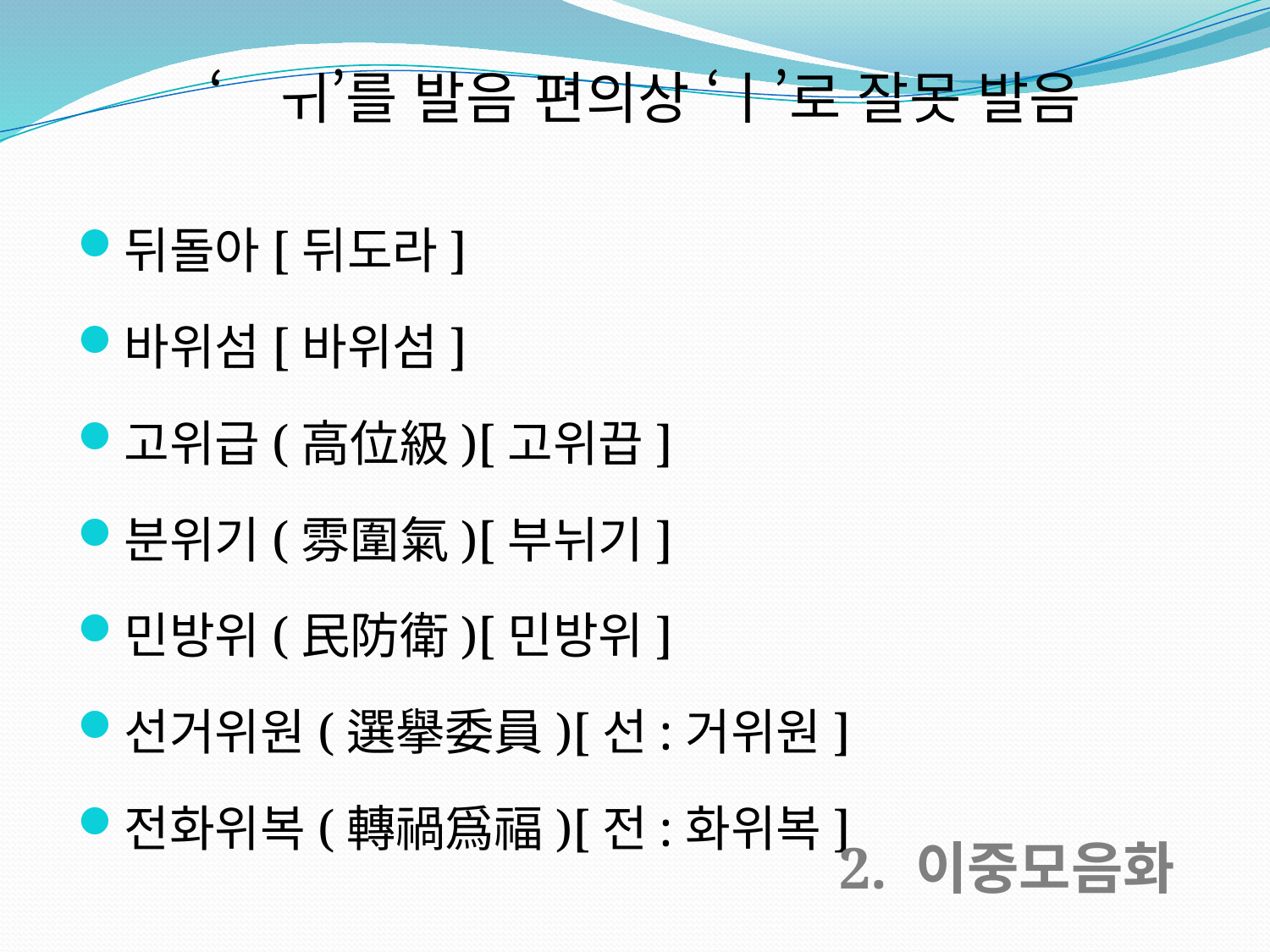

‘ㅟ’를 발음 편의상 ‘ㅣ’로 잘못 발음
뒤돌아[뒤도라]
바위섬[바위섬]
고위급(高位級)[고위끕]
분위기(雰圍氣)[부뉘기]
민방위(民防衛)[민방위]
선거위원(選擧委員)[선:거위원]
전화위복(轉禍爲福)[전:화위복]
2. 이중모음화